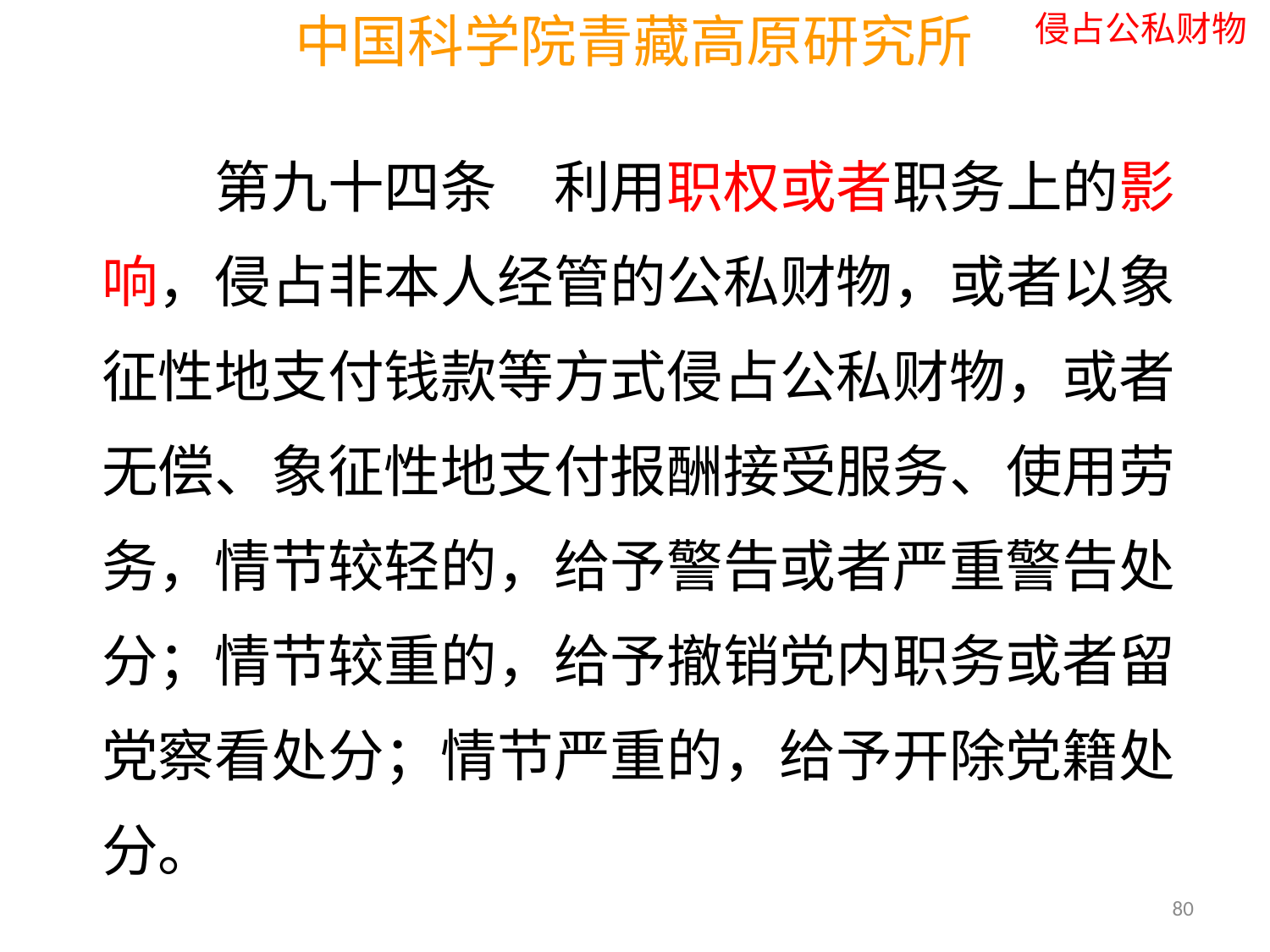

侵占公私财物
　　第九十四条　利用职权或者职务上的影响，侵占非本人经管的公私财物，或者以象征性地支付钱款等方式侵占公私财物，或者无偿、象征性地支付报酬接受服务、使用劳务，情节较轻的，给予警告或者严重警告处分；情节较重的，给予撤销党内职务或者留党察看处分；情节严重的，给予开除党籍处分。
80